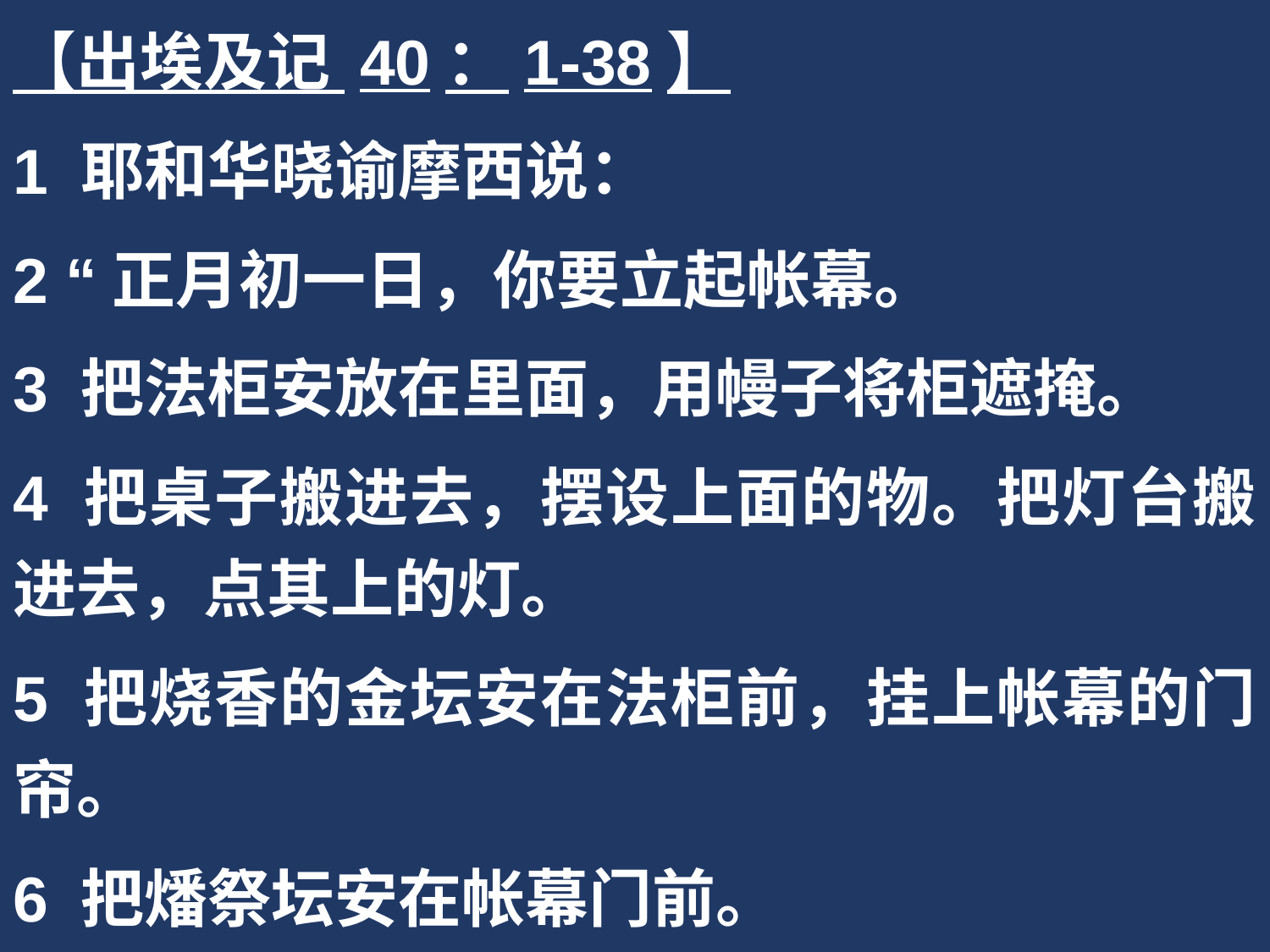

【出埃及记 40：1-38】
1 耶和华晓谕摩西说：
2 “正月初一日，你要立起帐幕。
3 把法柜安放在里面，用幔子将柜遮掩。
4 把桌子搬进去，摆设上面的物。把灯台搬进去，点其上的灯。
5 把烧香的金坛安在法柜前，挂上帐幕的门帘。
6 把燔祭坛安在帐幕门前。